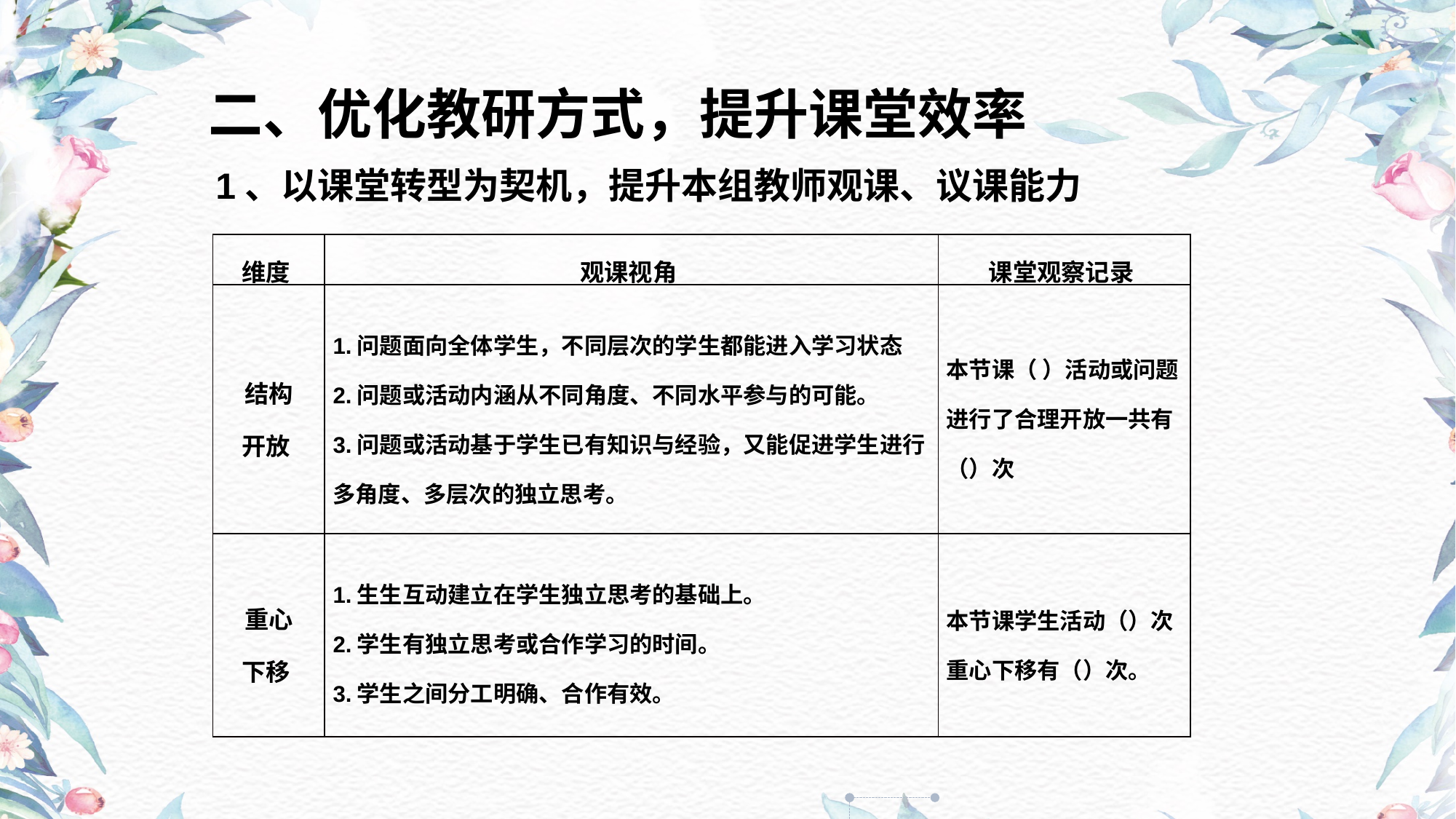

二、优化教研方式，提升课堂效率
1、以课堂转型为契机，提升本组教师观课、议课能力
| 维度 | 观课视角 | 课堂观察记录 |
| --- | --- | --- |
| 结构 开放 | 1.问题面向全体学生，不同层次的学生都能进入学习状态 2.问题或活动内涵从不同角度、不同水平参与的可能。 3.问题或活动基于学生已有知识与经验，又能促进学生进行多角度、多层次的独立思考。 | 本节课（ ）活动或问题进行了合理开放一共有（）次 |
| 重心 下移 | 1.生生互动建立在学生独立思考的基础上。 2.学生有独立思考或合作学习的时间。 3.学生之间分工明确、合作有效。 | 本节课学生活动（）次 重心下移有（）次。 |